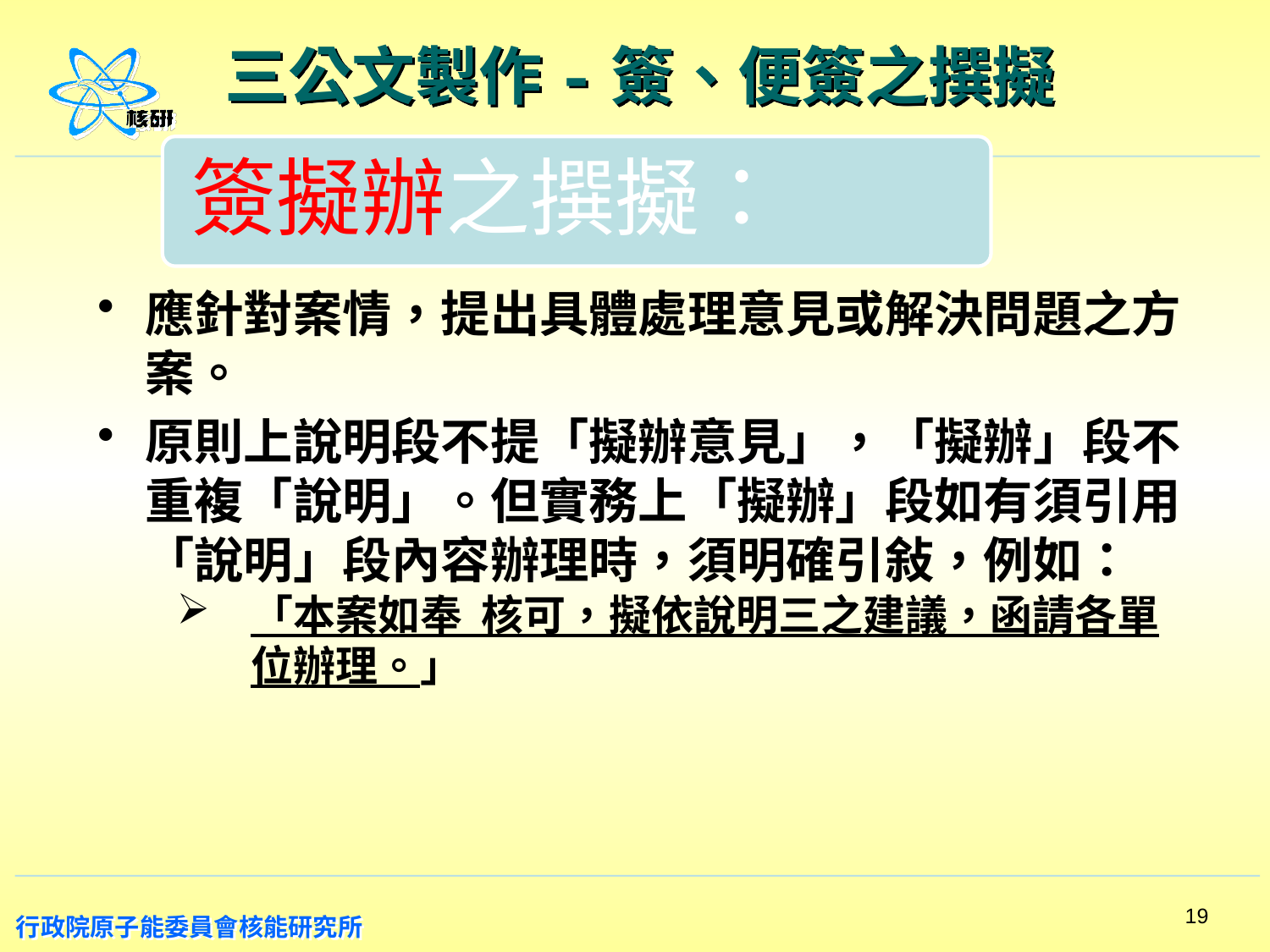

# 三公文製作-簽、便簽之撰擬

簽擬辦之撰擬：
應針對案情，提出具體處理意見或解決問題之方案。
原則上說明段不提「擬辦意見」，「擬辦」段不重複「說明」。但實務上「擬辦」段如有須引用「說明」段內容辦理時，須明確引敍，例如：
「本案如奉  核可，擬依說明三之建議，函請各單位辦理。」

19